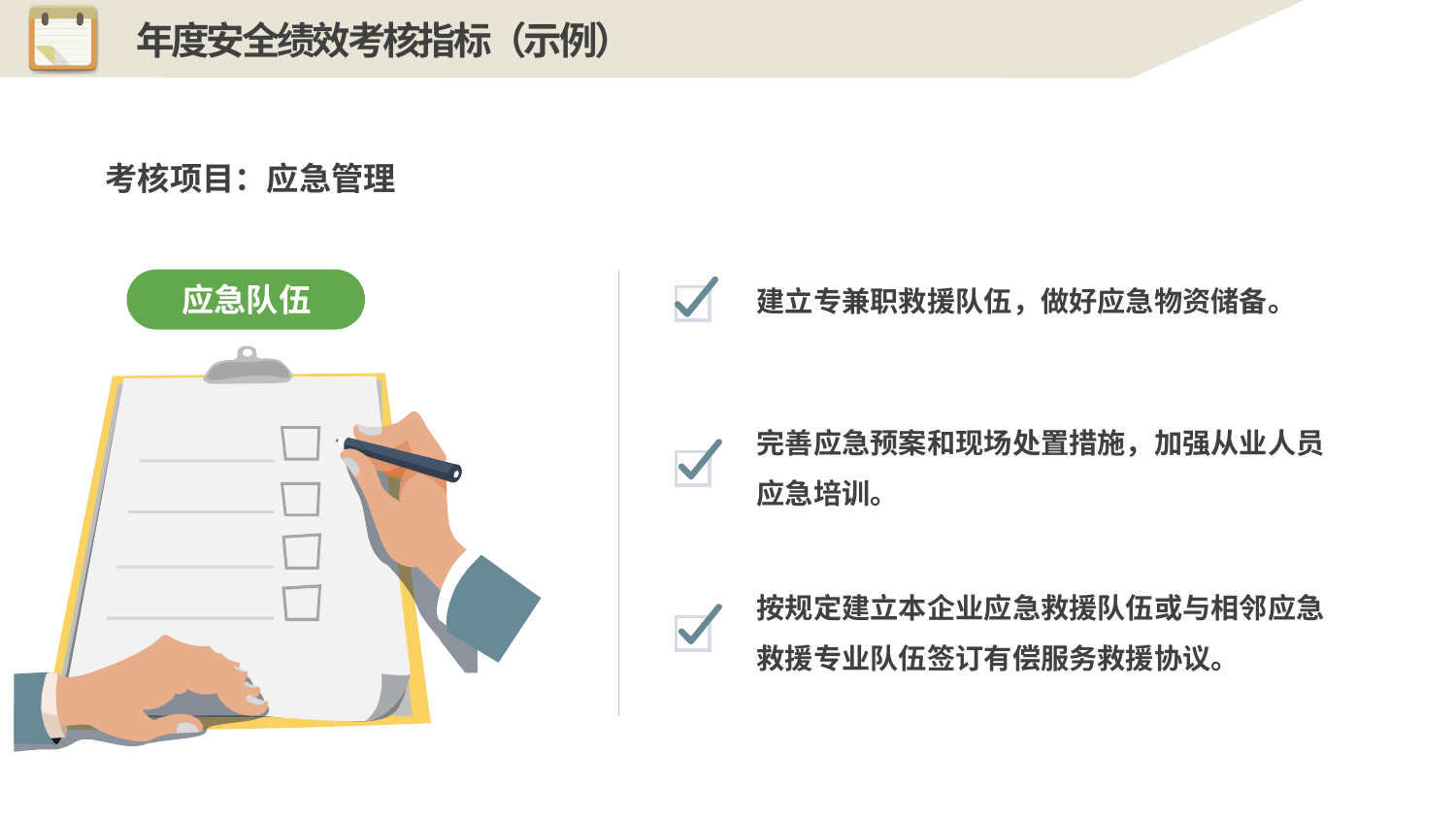

年度安全绩效考核指标（示例）
考核项目：应急管理

应急队伍
建立专兼职救援队伍，做好应急物资储备。

完善应急预案和现场处置措施，加强从业人员应急培训。

按规定建立本企业应急救援队伍或与相邻应急救援专业队伍签订有偿服务救援协议。